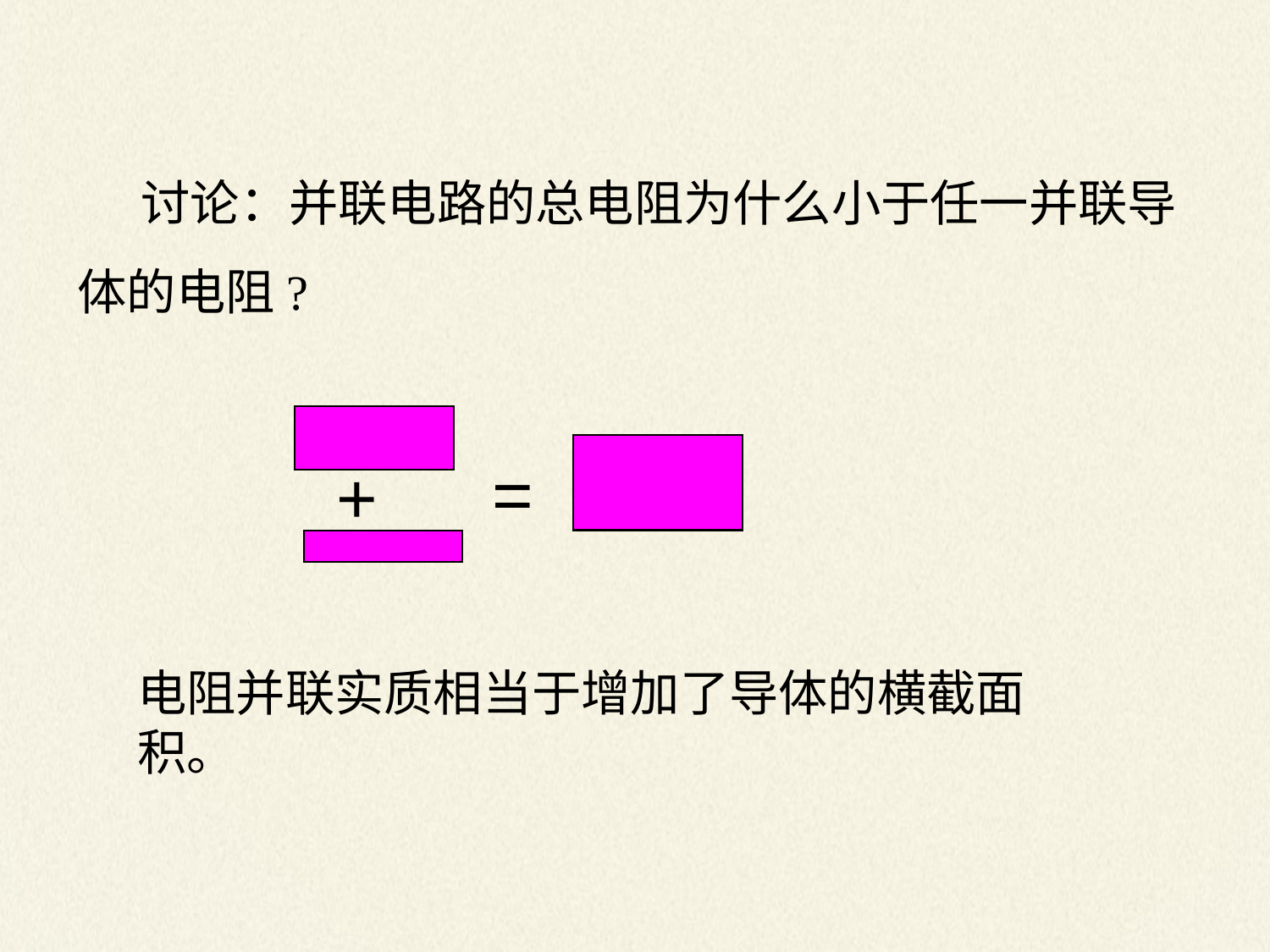

讨论：并联电路的总电阻为什么小于任一并联导体的电阻?

=
+

电阻并联实质相当于增加了导体的横截面积。